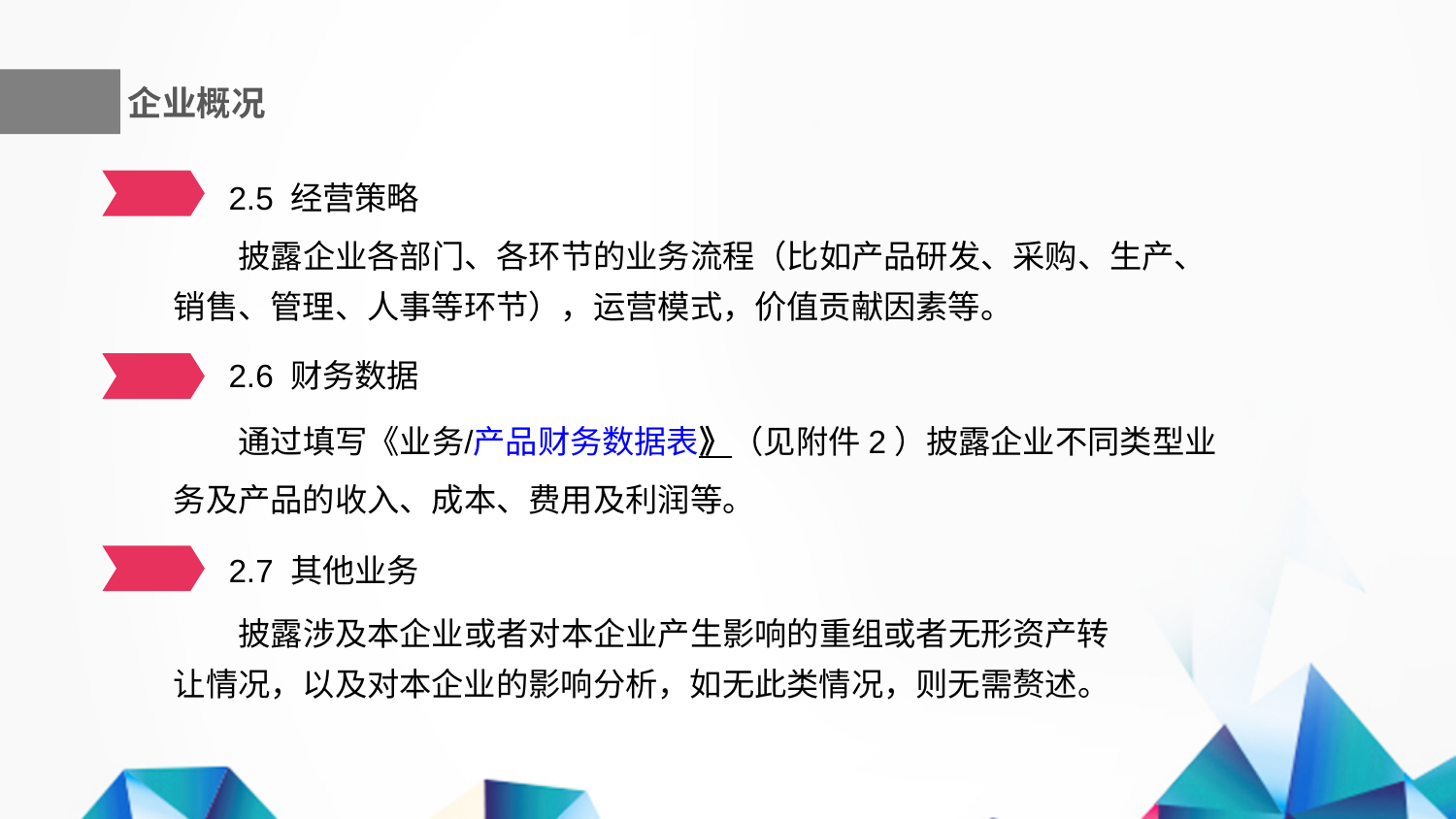

企业概况

2.5 经营策略
披露企业各部门、各环节的业务流程（比如产品研发、采购、生产、销售、管理、人事等环节），运营模式，价值贡献因素等。
2.6 财务数据

通过填写《业务/产品财务数据表》（见附件2）披露企业不同类型业务及产品的收入、成本、费用及利润等。
2.7 其他业务

披露涉及本企业或者对本企业产生影响的重组或者无形资产转让情况，以及对本企业的影响分析，如无此类情况，则无需赘述。